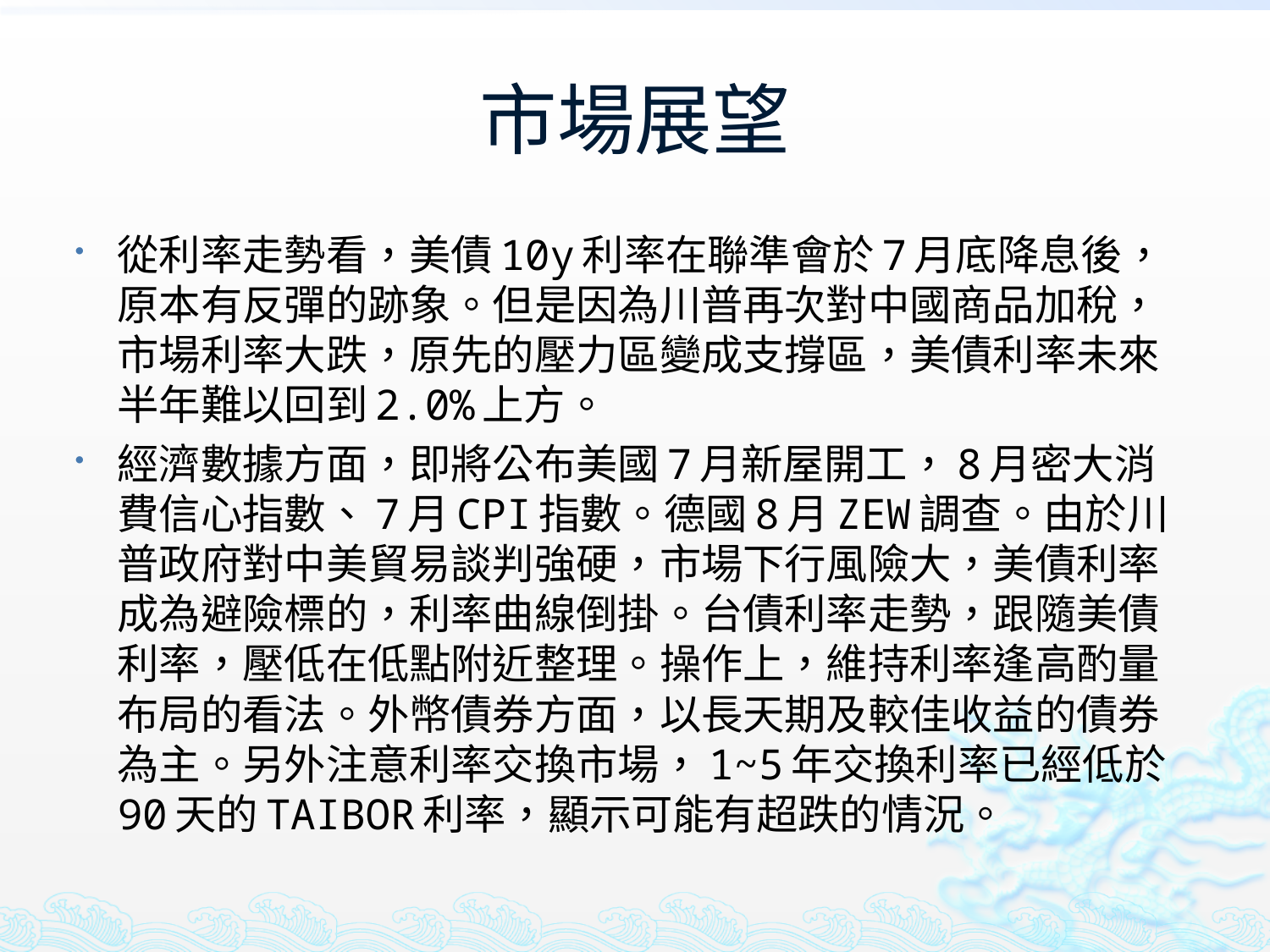

# 市場展望
從利率走勢看，美債10y利率在聯準會於7月底降息後，原本有反彈的跡象。但是因為川普再次對中國商品加稅，市場利率大跌，原先的壓力區變成支撐區，美債利率未來半年難以回到2.0%上方。
經濟數據方面，即將公布美國7月新屋開工，8月密大消費信心指數、7月CPI指數。德國8月ZEW調查。由於川普政府對中美貿易談判強硬，市場下行風險大，美債利率成為避險標的，利率曲線倒掛。台債利率走勢，跟隨美債利率，壓低在低點附近整理。操作上，維持利率逢高酌量布局的看法。外幣債券方面，以長天期及較佳收益的債券為主。另外注意利率交換市場，1~5年交換利率已經低於90天的TAIBOR利率，顯示可能有超跌的情況。